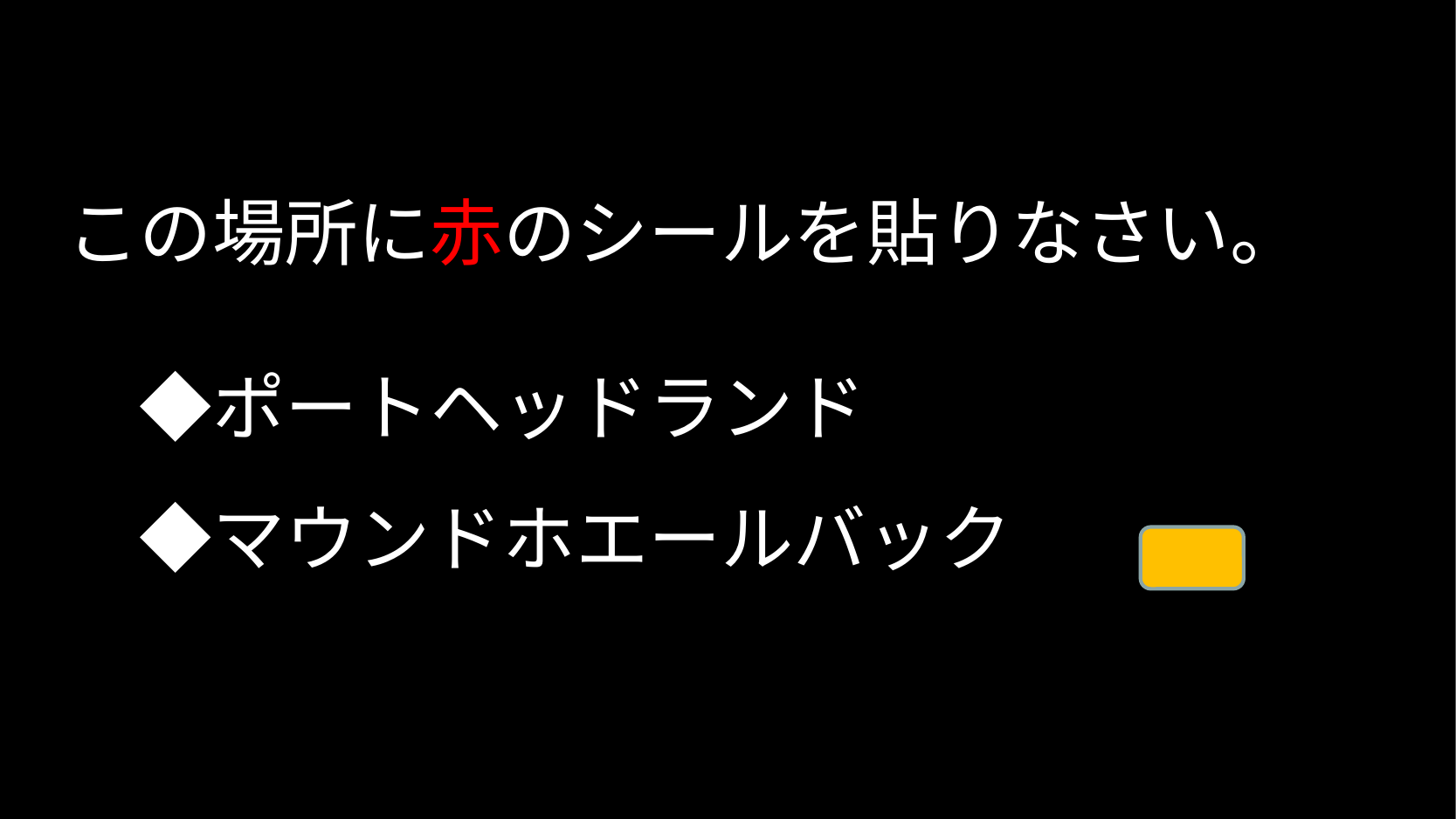

この場所に赤のシールを貼りなさい。

　◆ポートヘッドランド

　◆マウンドホエールバック